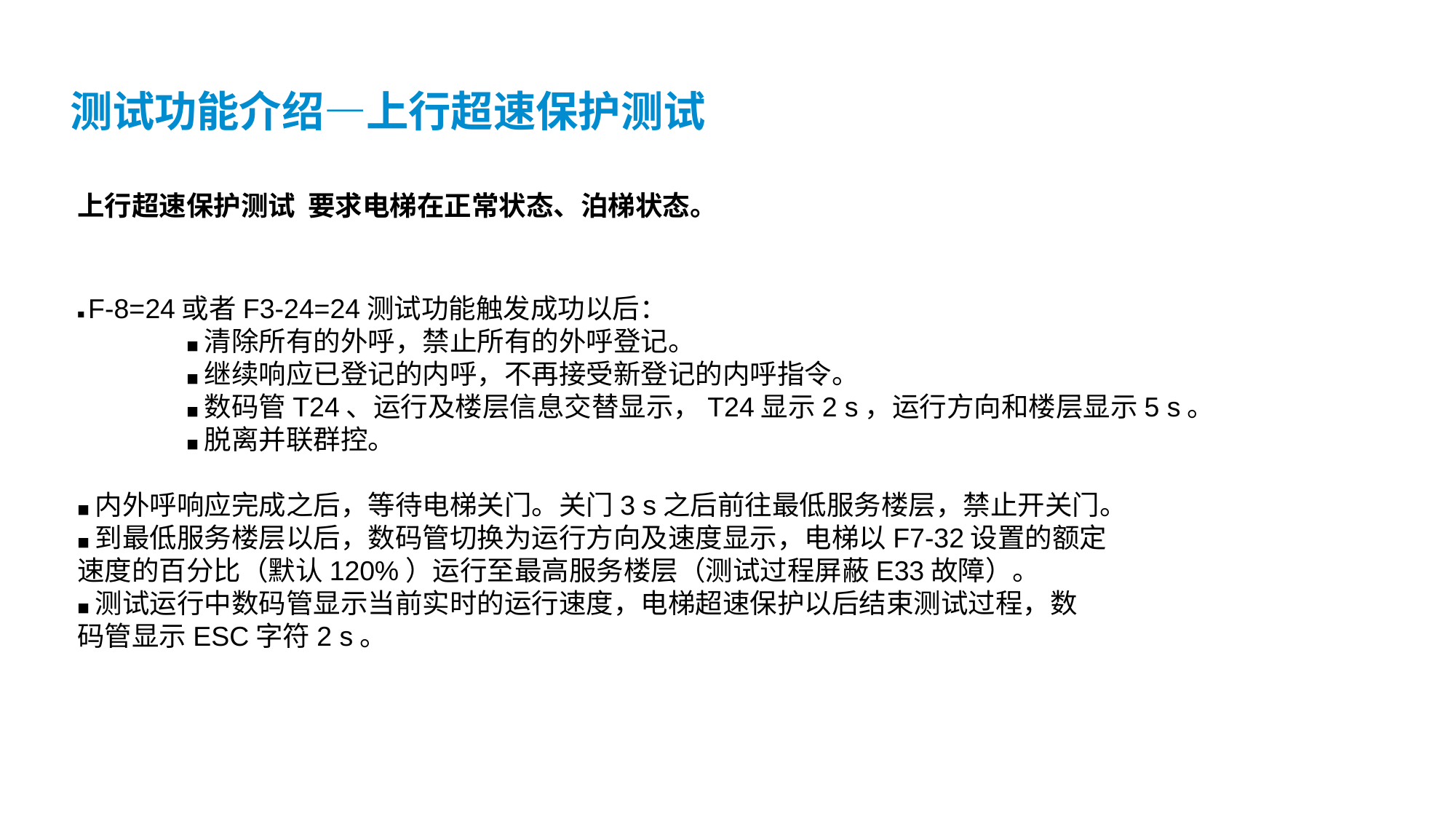

测试功能介绍—上行超速保护测试
上行超速保护测试  要求电梯在正常状态、泊梯状态。
■ F-8=24或者F3-24=24测试功能触发成功以后：
	■ 清除所有的外呼，禁止所有的外呼登记。
	■ 继续响应已登记的内呼，不再接受新登记的内呼指令。
	■ 数码管T24、运行及楼层信息交替显示，T24显示2 s，运行方向和楼层显示5 s。
	■ 脱离并联群控。

■ 内外呼响应完成之后，等待电梯关门。关门3 s之后前往最低服务楼层，禁止开关门。
■ 到最低服务楼层以后，数码管切换为运行方向及速度显示，电梯以F7-32设置的额定
速度的百分比（默认120%）运行至最高服务楼层（测试过程屏蔽E33故障）。
■ 测试运行中数码管显示当前实时的运行速度，电梯超速保护以后结束测试过程，数
码管显示ESC字符2 s。